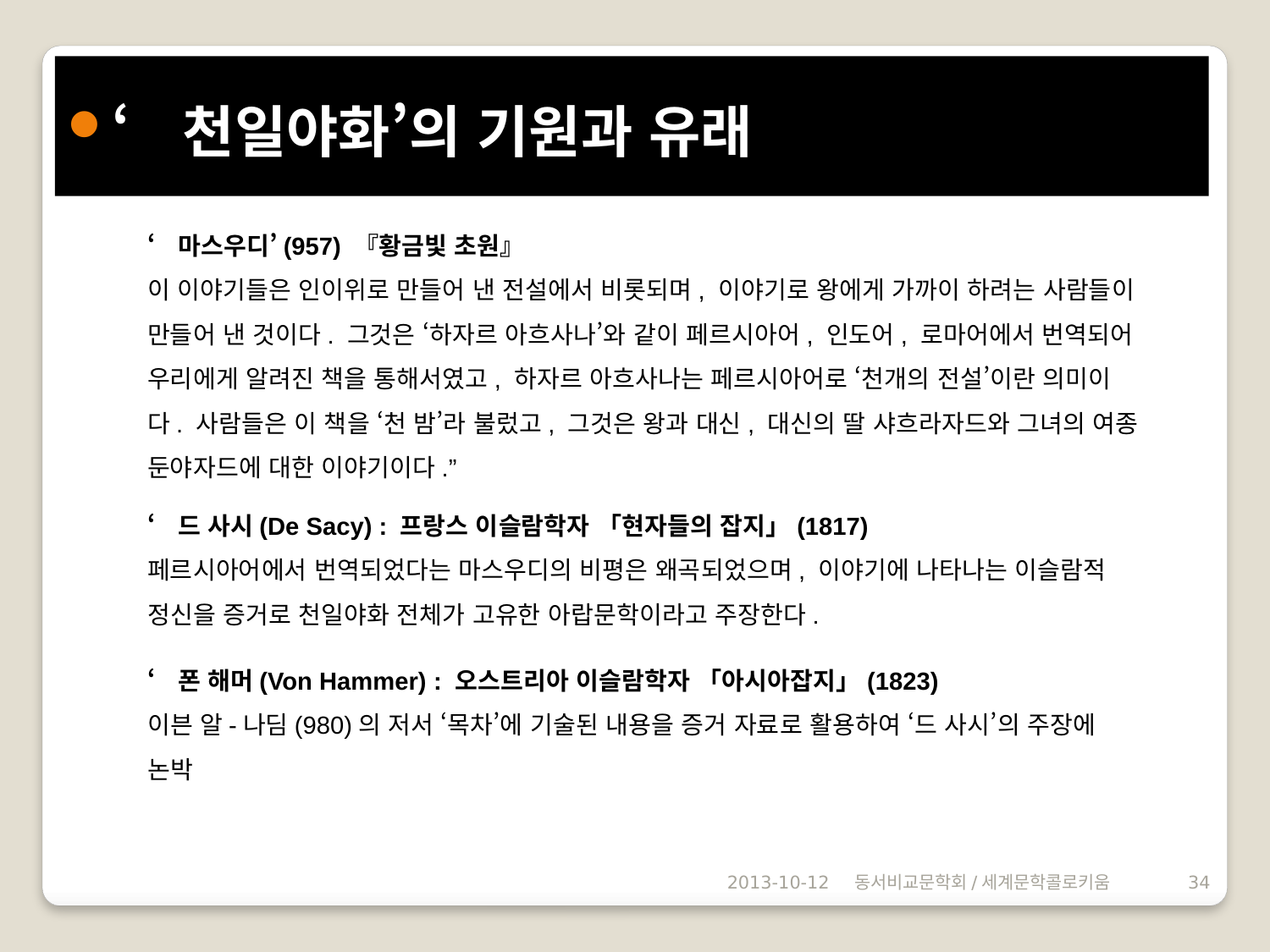

‘천일야화’의 기원과 유래
‘마스우디’(957) 『황금빛 초원』
이 이야기들은 인이위로 만들어 낸 전설에서 비롯되며, 이야기로 왕에게 가까이 하려는 사람들이 만들어 낸 것이다. 그것은 ‘하자르 아흐사나’와 같이 페르시아어, 인도어, 로마어에서 번역되어 우리에게 알려진 책을 통해서였고, 하자르 아흐사나는 페르시아어로 ‘천개의 전설’이란 의미이다. 사람들은 이 책을 ‘천 밤’라 불렀고, 그것은 왕과 대신, 대신의 딸 샤흐라자드와 그녀의 여종 둔야자드에 대한 이야기이다.”
‘드 사시(De Sacy) : 프랑스 이슬람학자 「현자들의 잡지」(1817)
페르시아어에서 번역되었다는 마스우디의 비평은 왜곡되었으며, 이야기에 나타나는 이슬람적 정신을 증거로 천일야화 전체가 고유한 아랍문학이라고 주장한다.
‘폰 해머(Von Hammer) : 오스트리아 이슬람학자 「아시아잡지」(1823)
이븐 알-나딤(980)의 저서 ‘목차’에 기술된 내용을 증거 자료로 활용하여 ‘드 사시’의 주장에 논박
2013-10-12
동서비교문학회/세계문학콜로키움
34